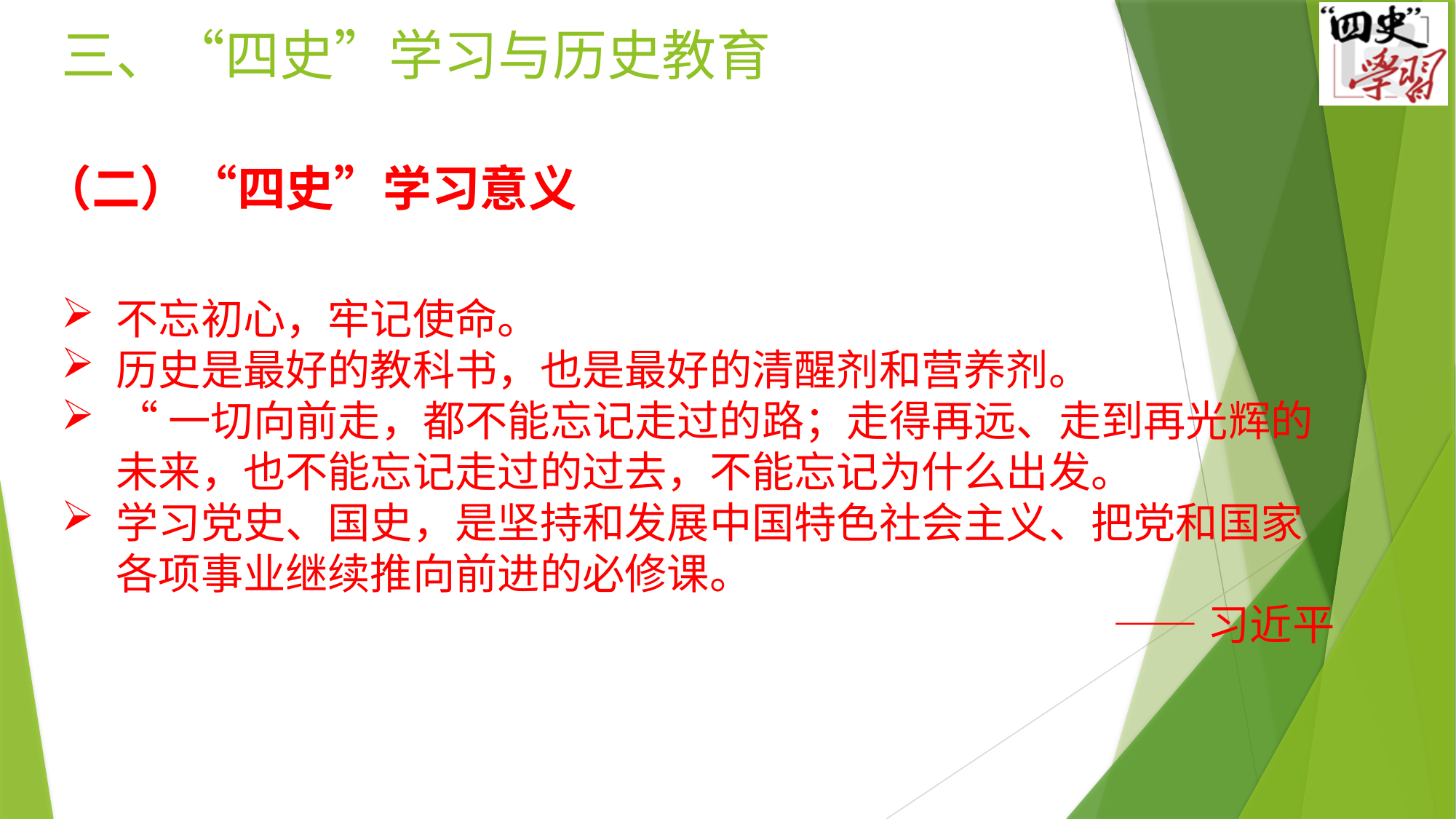

# 三、“四史”学习与历史教育
（二）“四史”学习意义
不忘初心，牢记使命。
历史是最好的教科书，也是最好的清醒剂和营养剂。
“一切向前走，都不能忘记走过的路；走得再远、走到再光辉的未来，也不能忘记走过的过去，不能忘记为什么出发。
学习党史、国史，是坚持和发展中国特色社会主义、把党和国家各项事业继续推向前进的必修课。
——习近平